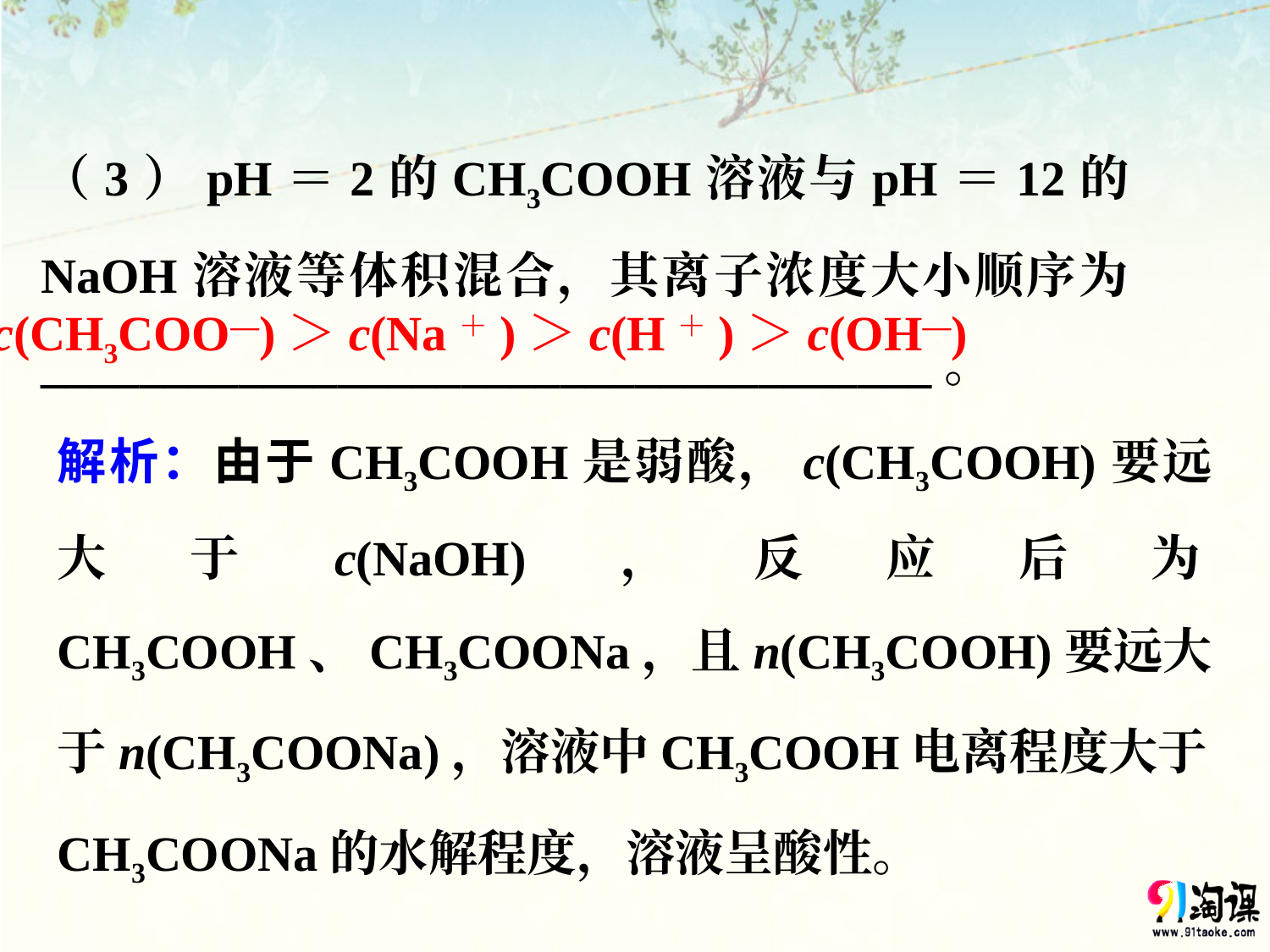

（3）pH＝2的CH3COOH溶液与pH＝12的NaOH溶液等体积混合，其离子浓度大小顺序为____________________________________。
c(CH3COO—)＞c(Na＋)＞c(H＋)＞c(OH—)
解析：由于CH3COOH是弱酸，c(CH3COOH)要远大于c(NaOH)，反应后为CH3COOH、CH3COONa，且n(CH3COOH)要远大于n(CH3COONa)，溶液中CH3COOH电离程度大于CH3COONa的水解程度，溶液呈酸性。